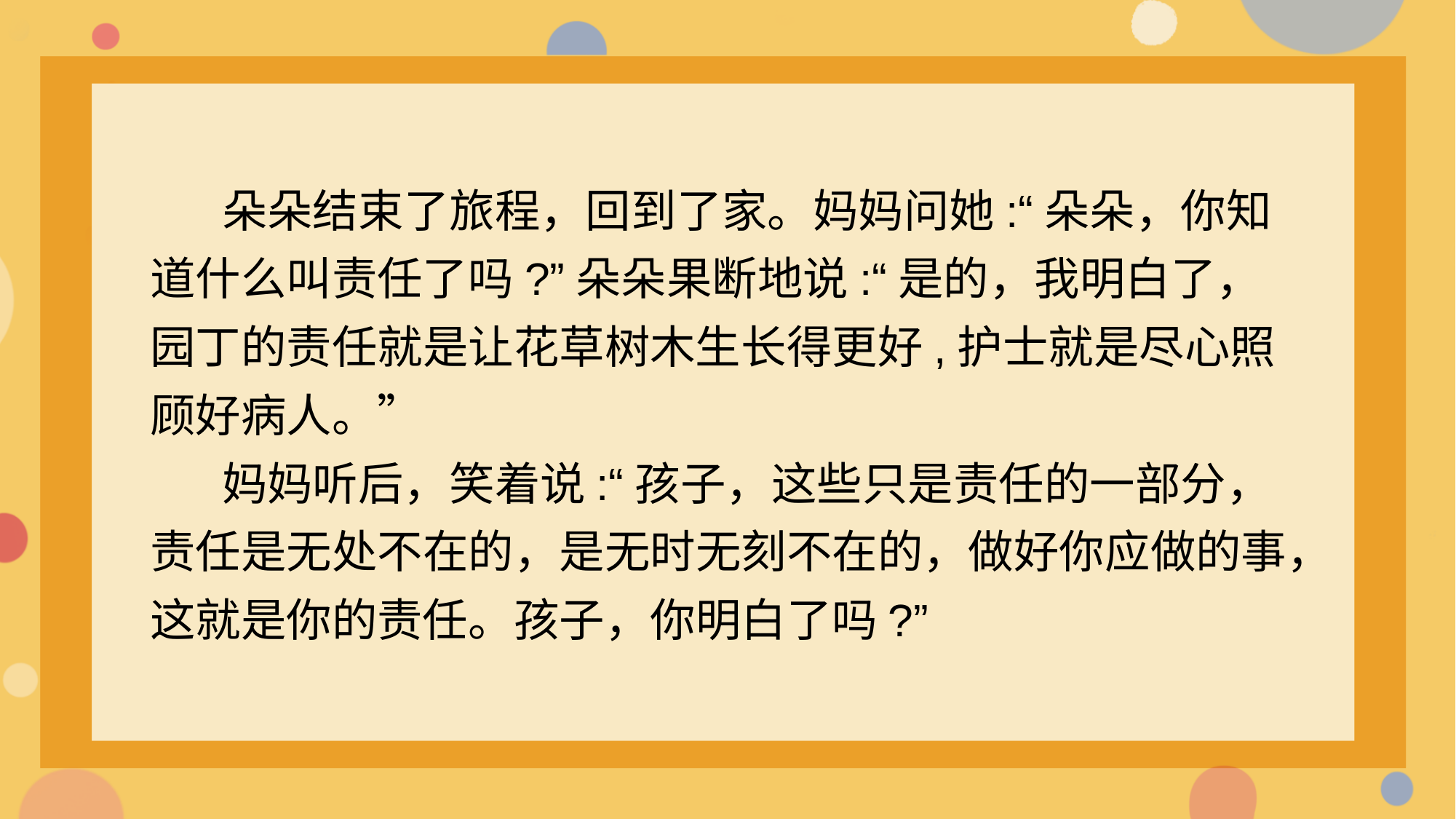

朵朵结束了旅程，回到了家。妈妈问她:“朵朵，你知道什么叫责任了吗?”朵朵果断地说:“是的，我明白了，园丁的责任就是让花草树木生长得更好,护士就是尽心照顾好病人。”
      妈妈听后，笑着说:“孩子，这些只是责任的一部分，责任是无处不在的，是无时无刻不在的，做好你应做的事，这就是你的责任。孩子，你明白了吗?”